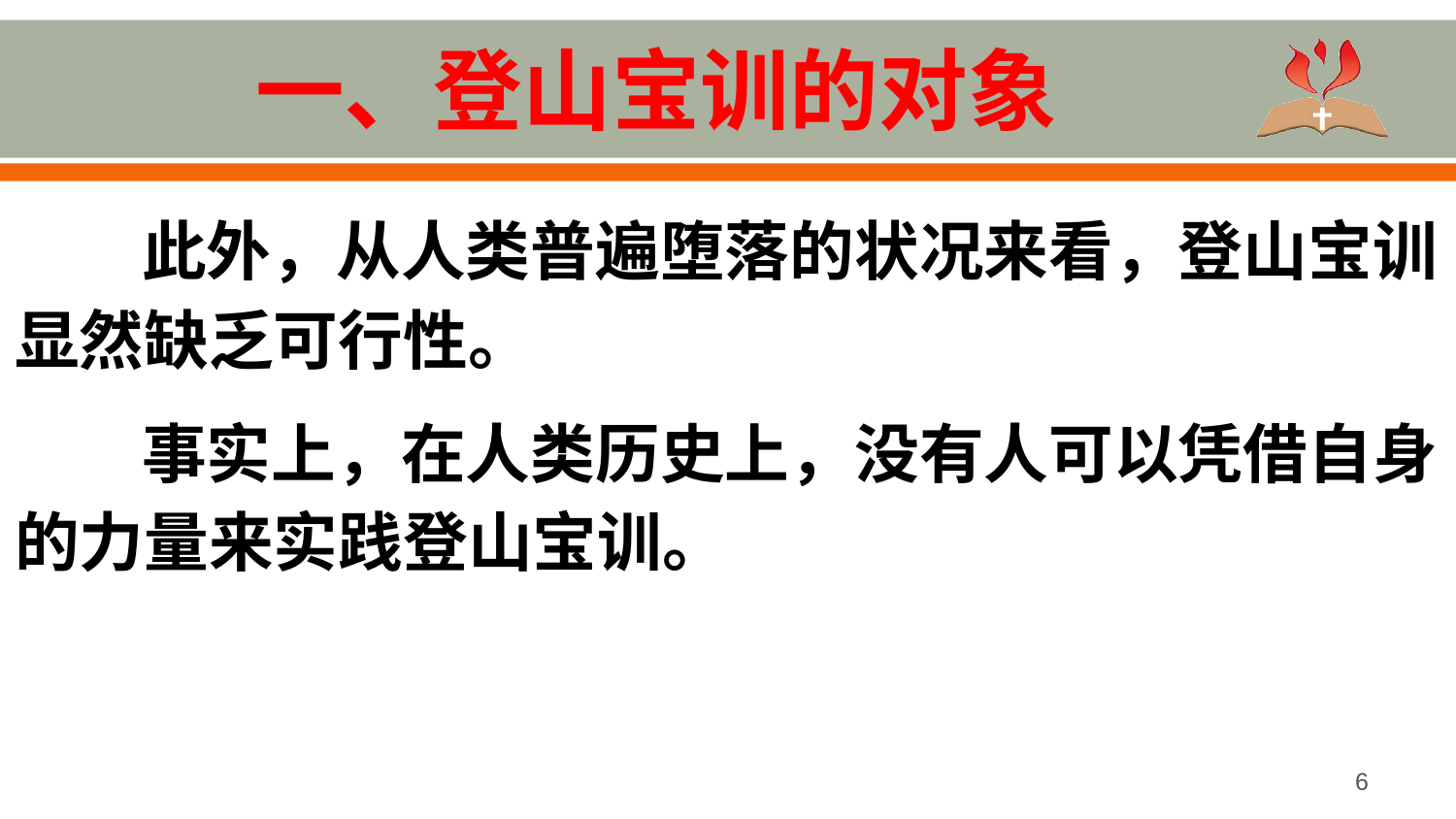

# 一、登山宝训的对象
此外，从人类普遍堕落的状况来看，登山宝训显然缺乏可行性。
事实上，在人类历史上，没有人可以凭借自身的力量来实践登山宝训。

6